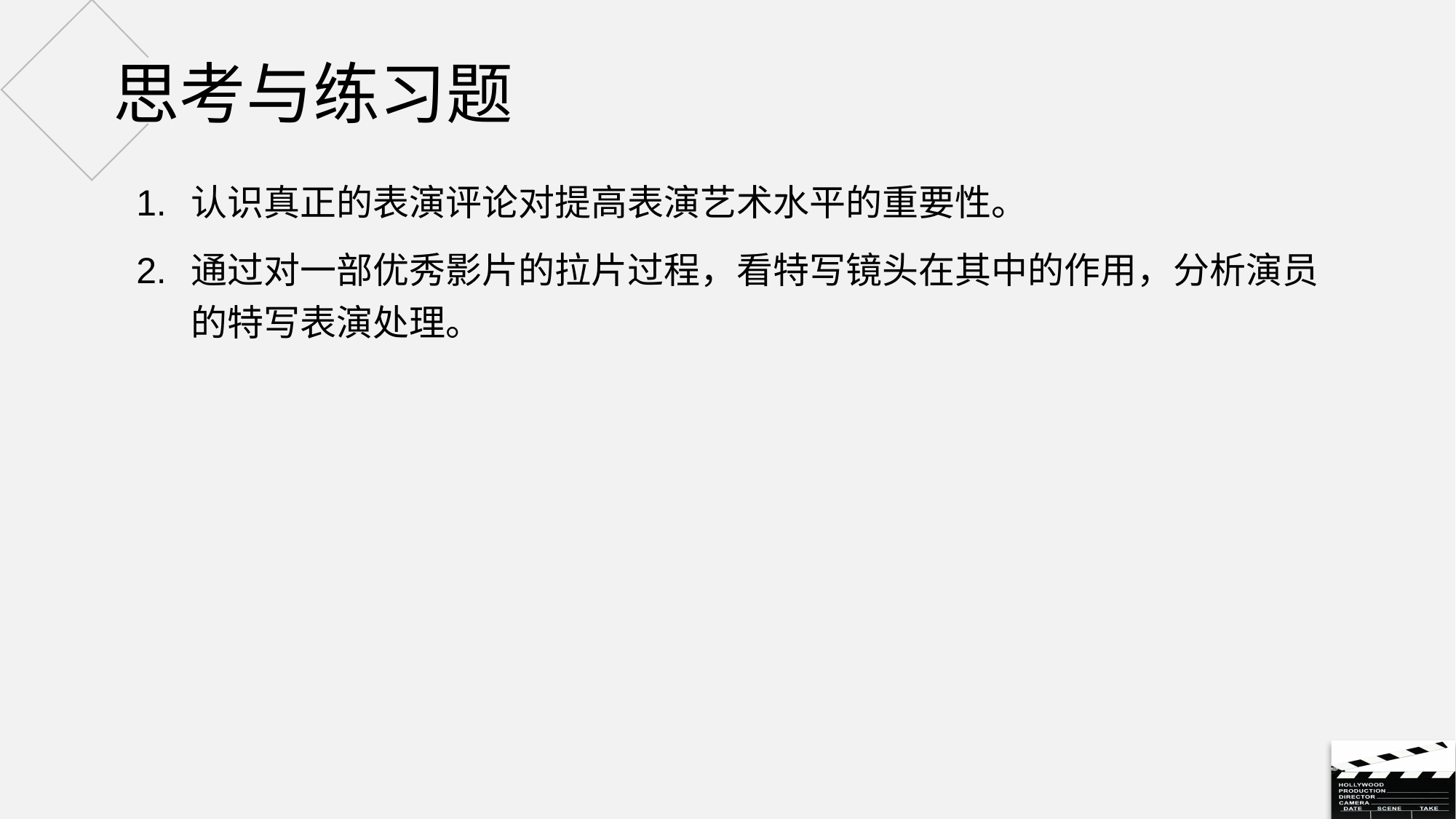

# 思考与练习题
认识真正的表演评论对提高表演艺术水平的重要性。
通过对一部优秀影片的拉片过程，看特写镜头在其中的作用，分析演员的特写表演处理。